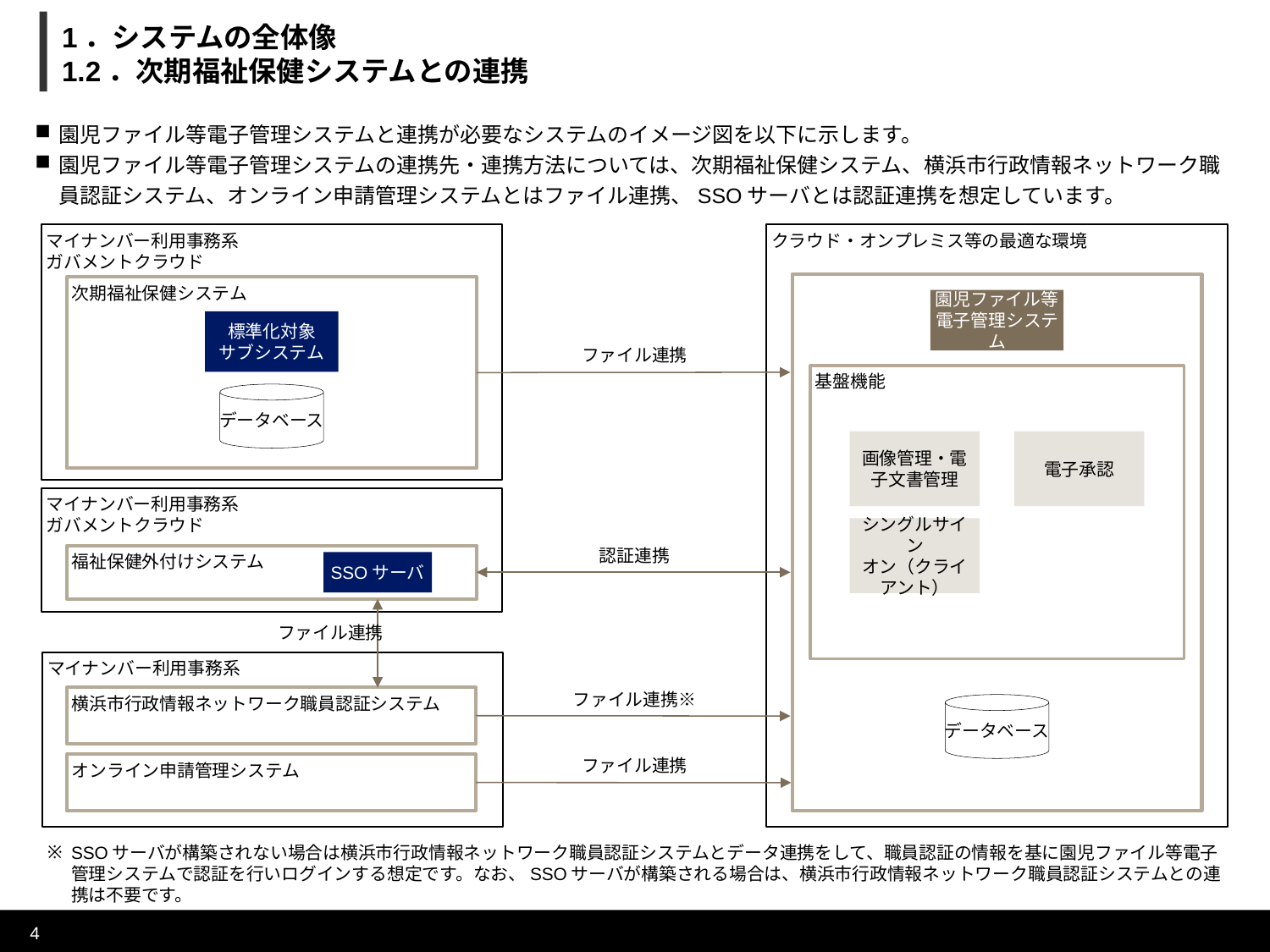

# 1．システムの全体像 1.2．次期福祉保健システムとの連携
園児ファイル等電子管理システムと連携が必要なシステムのイメージ図を以下に示します。
園児ファイル等電子管理システムの連携先・連携方法については、次期福祉保健システム、横浜市行政情報ネットワーク職員認証システム、オンライン申請管理システムとはファイル連携、SSOサーバとは認証連携を想定しています。
マイナンバー利用事務系
ガバメントクラウド
クラウド・オンプレミス等の最適な環境

次期福祉保健システム
園児ファイル等電子管理システム
標準化対象
サブシステム
ファイル連携
基盤機能
データベース
画像管理・電子文書管理
電子承認
シングルサイン
オン（クライアント）
マイナンバー利用事務系
ガバメントクラウド
認証連携
福祉保健外付けシステム
SSOサーバ
ファイル連携
マイナンバー利用事務系
ファイル連携※
横浜市行政情報ネットワーク職員認証システム
データベース
ファイル連携
オンライン申請管理システム
SSOサーバが構築されない場合は横浜市行政情報ネットワーク職員認証システムとデータ連携をして、職員認証の情報を基に園児ファイル等電子管理システムで認証を行いログインする想定です。なお、SSOサーバが構築される場合は、横浜市行政情報ネットワーク職員認証システムとの連携は不要です。